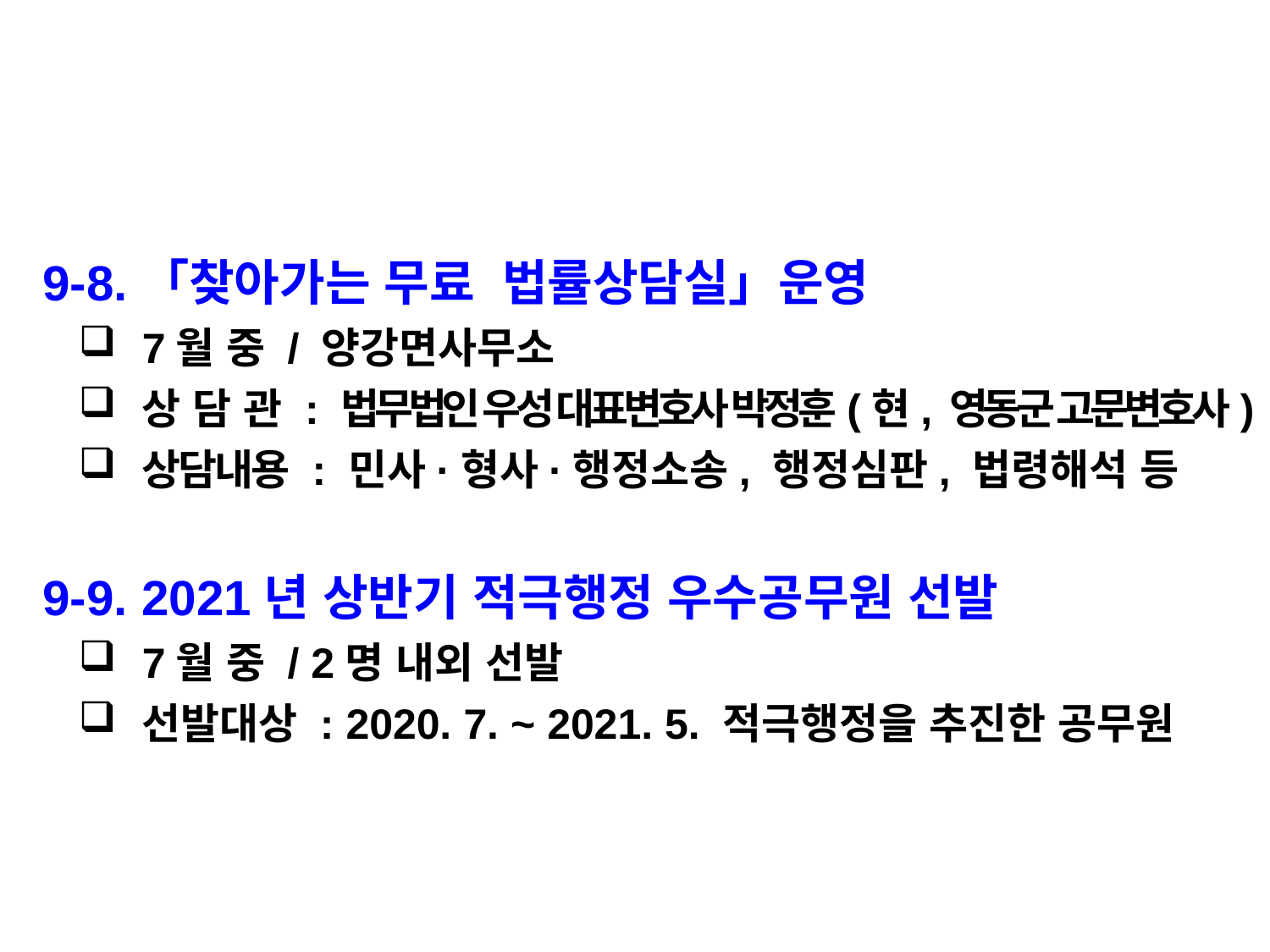

9-8.「찾아가는 무료  법률상담실」운영
7월 중 / 양강면사무소
상 담 관 : 법무법인 우성 대표변호사 박정훈(현, 영동군 고문변호사)
상담내용 : 민사·형사·행정소송, 행정심판, 법령해석 등

  9-9. 2021년 상반기 적극행정 우수공무원 선발
7월 중 / 2명 내외 선발
선발대상 : 2020. 7. ~ 2021. 5. 적극행정을 추진한 공무원